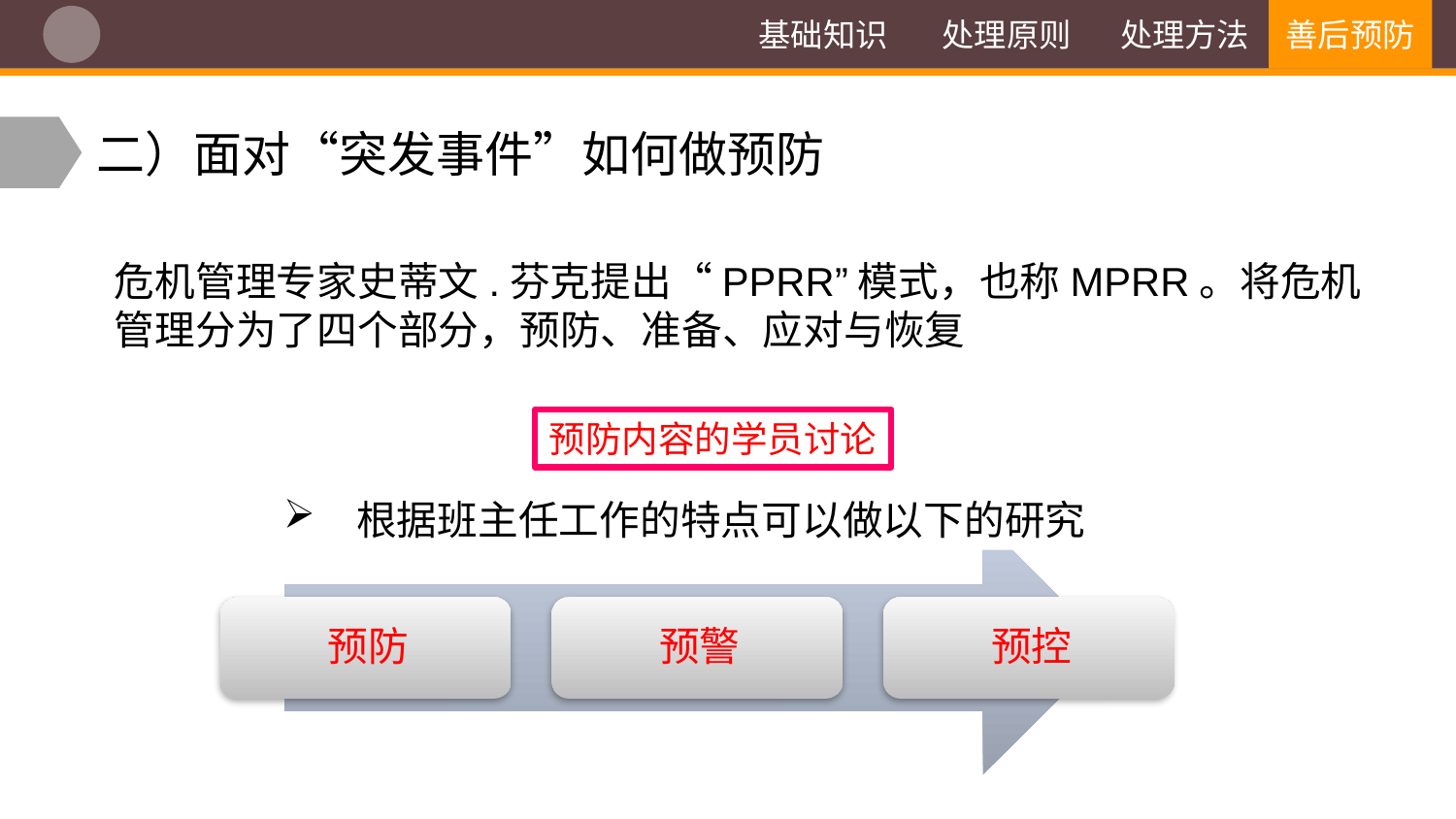

基础知识
处理原则
处理方法
善后预防

# 二）面对“突发事件”如何做预防

危机管理专家史蒂文.芬克提出“PPRR”模式，也称MPRR。将危机管理分为了四个部分，预防、准备、应对与恢复
预防内容的学员讨论
根据班主任工作的特点可以做以下的研究
预防
预警
预控